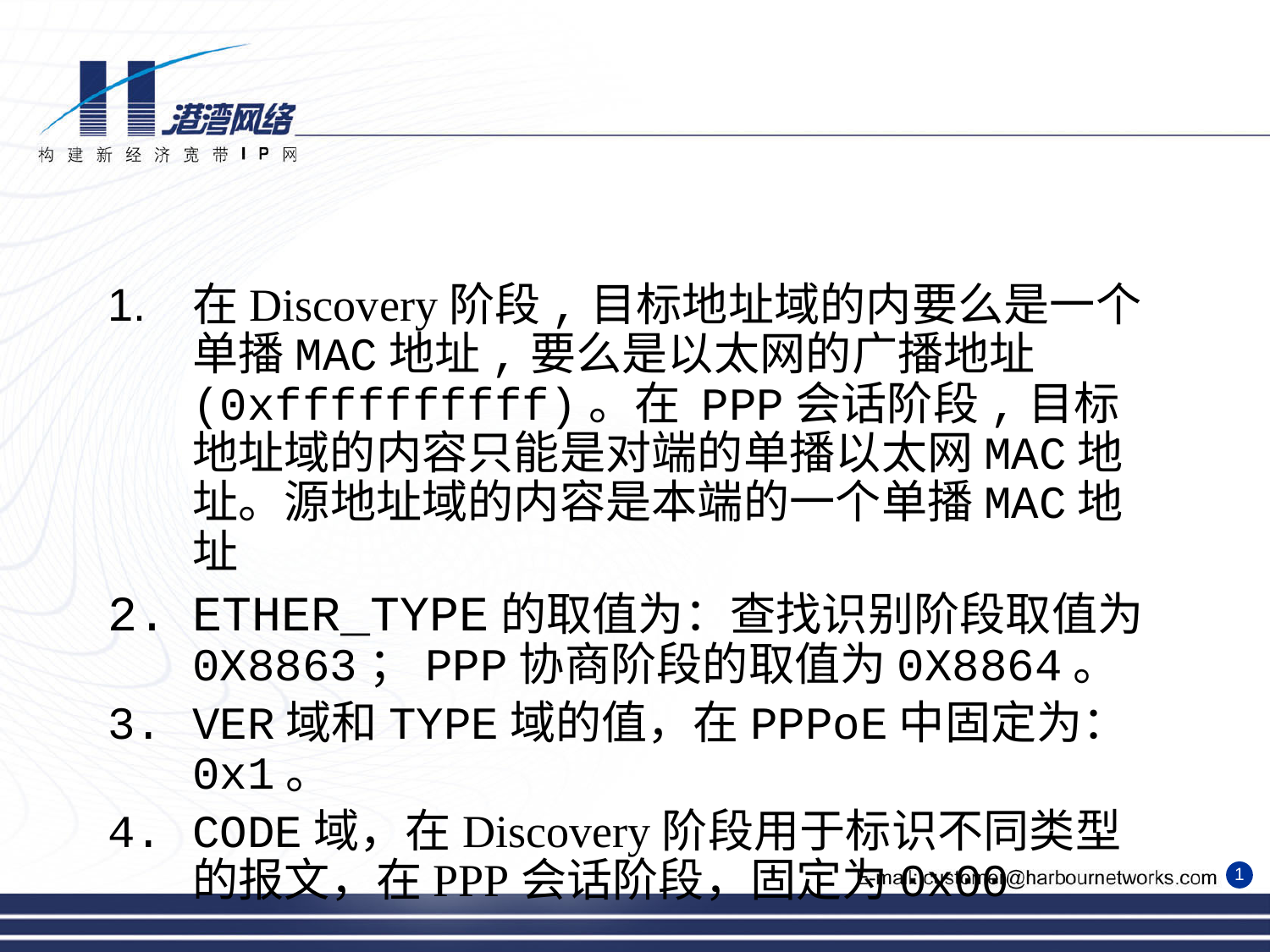

#
在Discovery阶段,目标地址域的内要么是一个单播MAC地址,要么是以太网的广播地址(0xffffffffff)。在 PPP会话阶段,目标地址域的内容只能是对端的单播以太网MAC地址。源地址域的内容是本端的一个单播MAC地址
ETHER_TYPE的取值为：查找识别阶段取值为0X8863；PPP协商阶段的取值为0X8864。
VER域和TYPE域的值，在PPPoE中固定为：0x1。
CODE域，在Discovery阶段用于标识不同类型的报文，在PPP会话阶段，固定为0x00